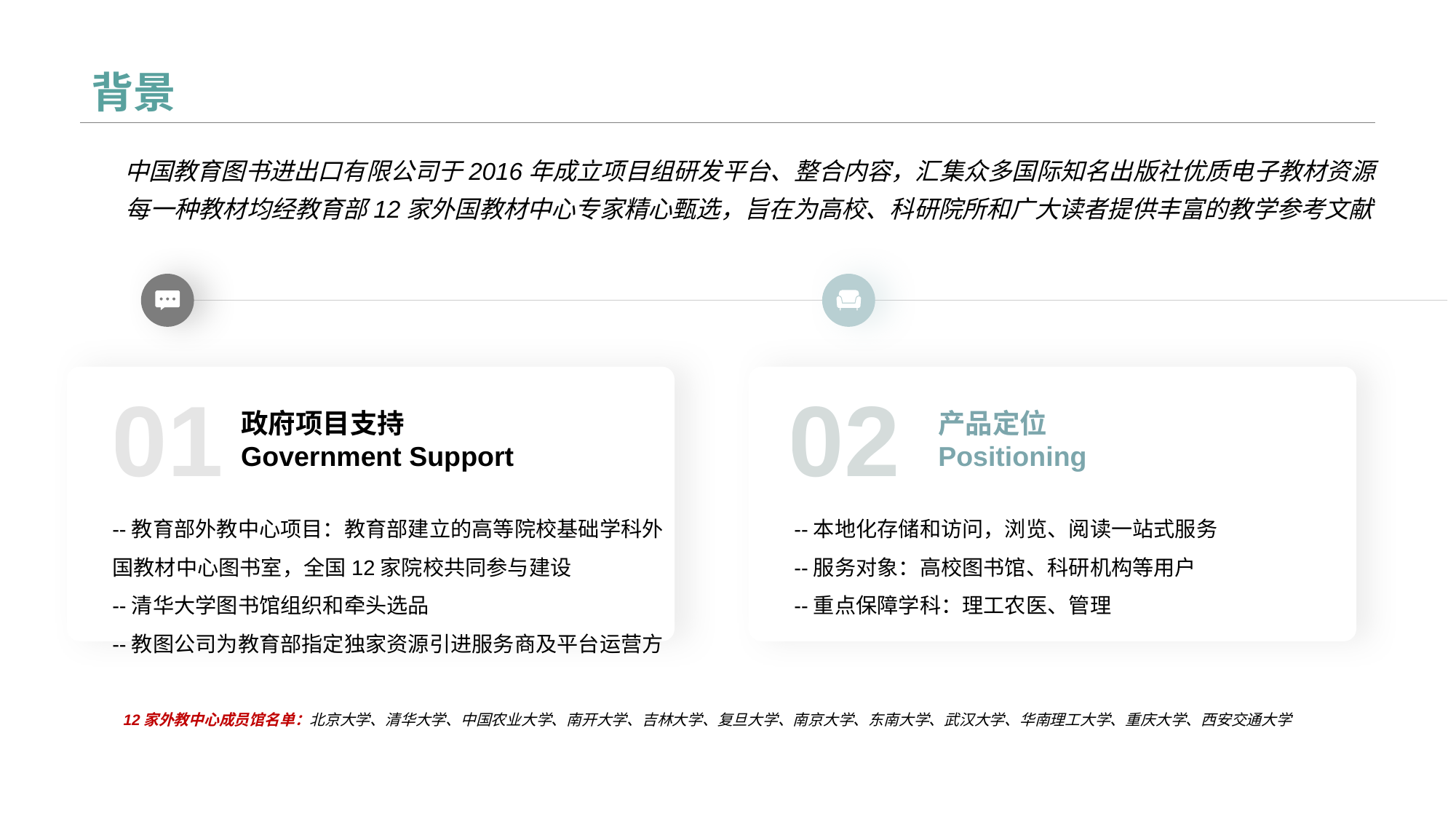

# 背景
中国教育图书进出口有限公司于2016年成立项目组研发平台、整合内容，汇集众多国际知名出版社优质电子教材资源
每一种教材均经教育部12家外国教材中心专家精心甄选，旨在为高校、科研院所和广大读者提供丰富的教学参考文献

01
政府项目支持
Government Support
--教育部外教中心项目：教育部建立的高等院校基础学科外国教材中心图书室，全国12家院校共同参与建设
--清华大学图书馆组织和牵头选品
--教图公司为教育部指定独家资源引进服务商及平台运营方

02
产品定位
Positioning
--本地化存储和访问，浏览、阅读一站式服务
--服务对象：高校图书馆、科研机构等用户
--重点保障学科：理工农医、管理

12家外教中心成员馆名单：北京大学、清华大学、中国农业大学、南开大学、吉林大学、复旦大学、南京大学、东南大学、武汉大学、华南理工大学、重庆大学、西安交通大学